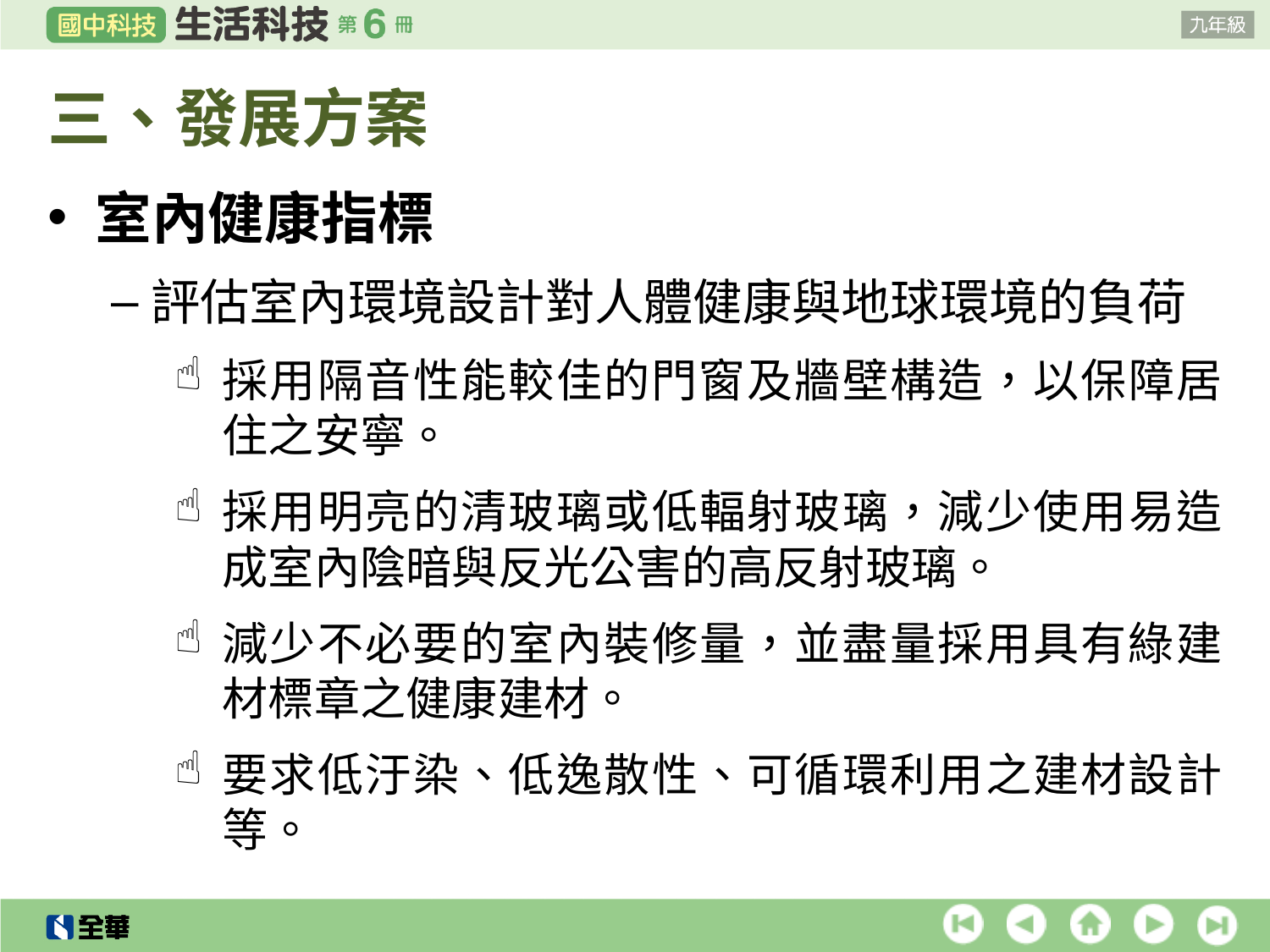

# 三、發展方案
室內健康指標
評估室內環境設計對人體健康與地球環境的負荷
採用隔音性能較佳的門窗及牆壁構造，以保障居住之安寧。
採用明亮的清玻璃或低輻射玻璃，減少使用易造成室內陰暗與反光公害的高反射玻璃。
減少不必要的室內裝修量，並盡量採用具有綠建材標章之健康建材。
要求低汙染、低逸散性、可循環利用之建材設計等。